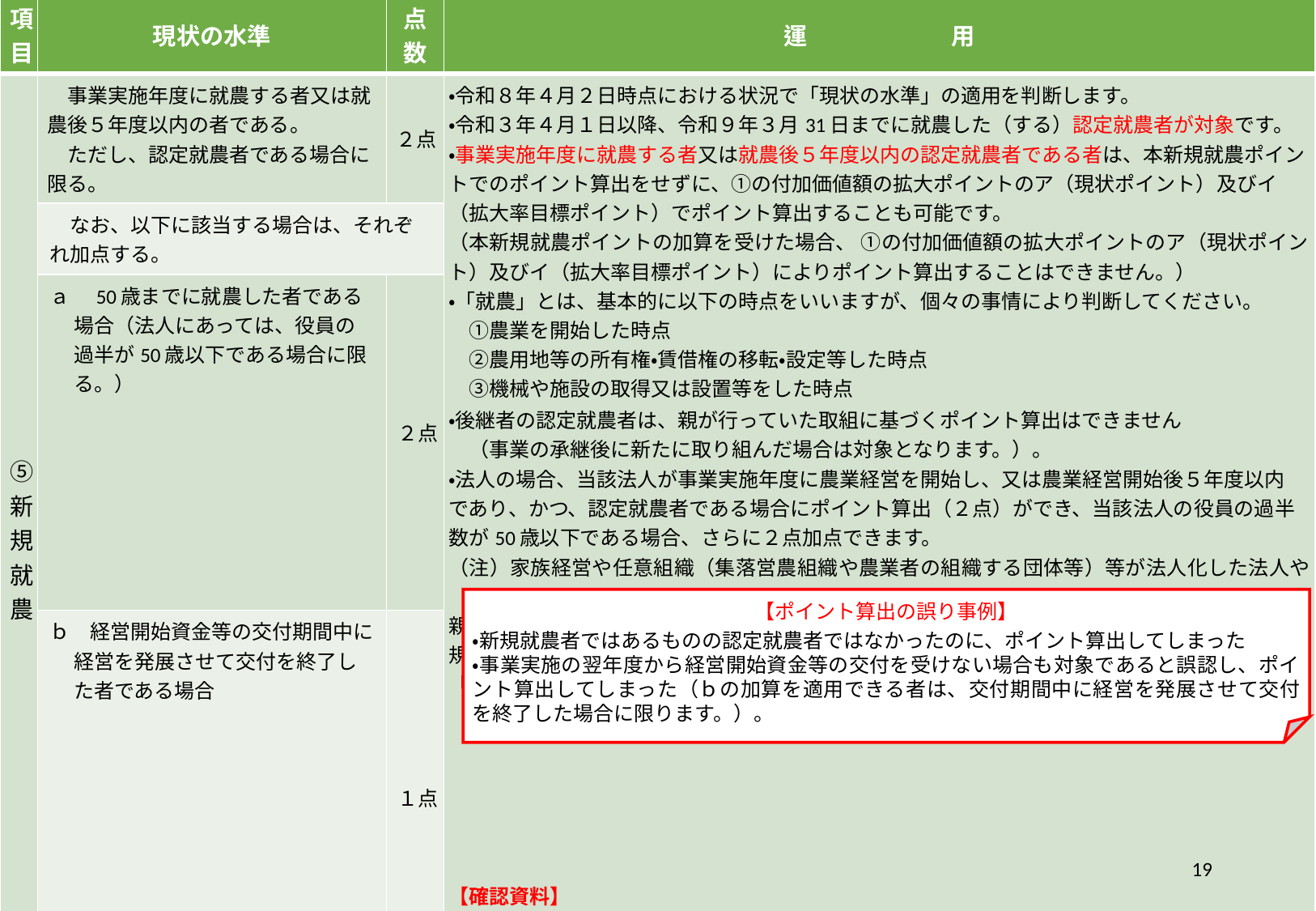

| 項目 | 現状の水準 | 点数 | 運　　　 　用 |
| --- | --- | --- | --- |
| ⑤新規就農 | 事業実施年度に就農する者又は就農後５年度以内の者である。 　ただし、認定就農者である場合に限る。 | ２点 | ・令和８年４月２日時点における状況で「現状の水準」の適用を判断します。 ・令和３年４月１日以降、令和９年３月31日までに就農した（する）認定就農者が対象です。 ・事業実施年度に就農する者又は就農後５年度以内の認定就農者である者は、本新規就農ポイントでのポイント算出をせずに、①の付加価値額の拡大ポイントのア（現状ポイント）及びイ（拡大率目標ポイント）でポイント算出することも可能です。 （本新規就農ポイントの加算を受けた場合、 ①の付加価値額の拡大ポイントのア（現状ポイント）及びイ（拡大率目標ポイント）によりポイント算出することはできません。） ・「就農」とは、基本的に以下の時点をいいますが、個々の事情により判断してください。 　①農業を開始した時点 　②農用地等の所有権・賃借権の移転・設定等した時点 　③機械や施設の取得又は設置等をした時点 　 ・後継者の認定就農者は、親が行っていた取組に基づくポイント算出はできません 　（事業の承継後に新たに取り組んだ場合は対象となります。）。 ・法人の場合、当該法人が事業実施年度に農業経営を開始し、又は農業経営開始後５年度以内 であり、かつ、認定就農者である場合にポイント算出（２点）ができ、当該法人の役員の過半 数が50歳以下である場合、さらに２点加点できます。 （注）家族経営や任意組織（集落営農組織や農業者の組織する団体等）等が法人化した法人や　 親元就農した者等について、同一の経営が継続しているとして過去の取組の実績により「⑤新 規就農」以外の項目で加点した場合には、「⑤新規就農」の加点対象となる者であっても 「⑤新規就農」の加点は行いません。 【確認資料】　 　認定就農計画書、就農時期を証する書類（農業次世代人材投資資金（経営開始型）、就農準備資金・経営開始資金、青年等就農計画承認通知書、経営開始計画承認申請書及び経営開始計画承認決定通知書等） 等 |
|  | なお、以下に該当する場合は、それぞれ加点する。 |  |  |
|  | ａ　50歳までに就農した者である場合（法人にあっては、役員の過半が50歳以下である場合に限る。） | ２点 |  |
|  | ｂ　経営開始資金等の交付期間中に経営を発展させて交付を終了した者である場合 | １点 |  |
【ポイント算出の誤り事例】

・新規就農者ではあるものの認定就農者ではなかったのに、ポイント算出してしまった
・事業実施の翌年度から経営開始資金等の交付を受けない場合も対象であると誤認し、ポイント算出してしまった（ｂの加算を適用できる者は、交付期間中に経営を発展させて交付を終了した場合に限ります。）。

19